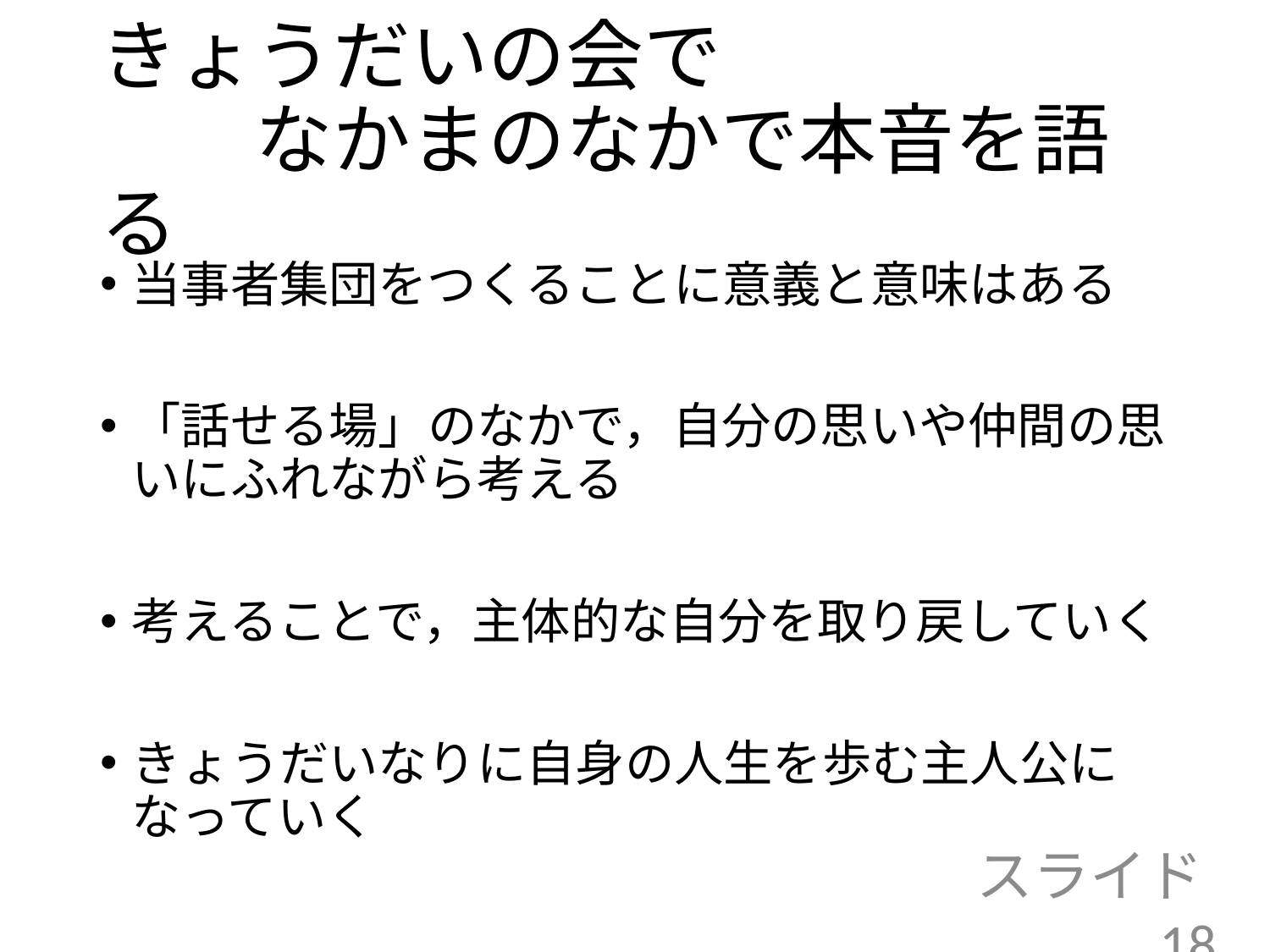

# きょうだいの会で 　　なかまのなかで本音を語る
当事者集団をつくることに意義と意味はある

「話せる場」のなかで，自分の思いや仲間の思いにふれながら考える

考えることで，主体的な自分を取り戻していく

きょうだいなりに自身の人生を歩む主人公になっていく
スライド18